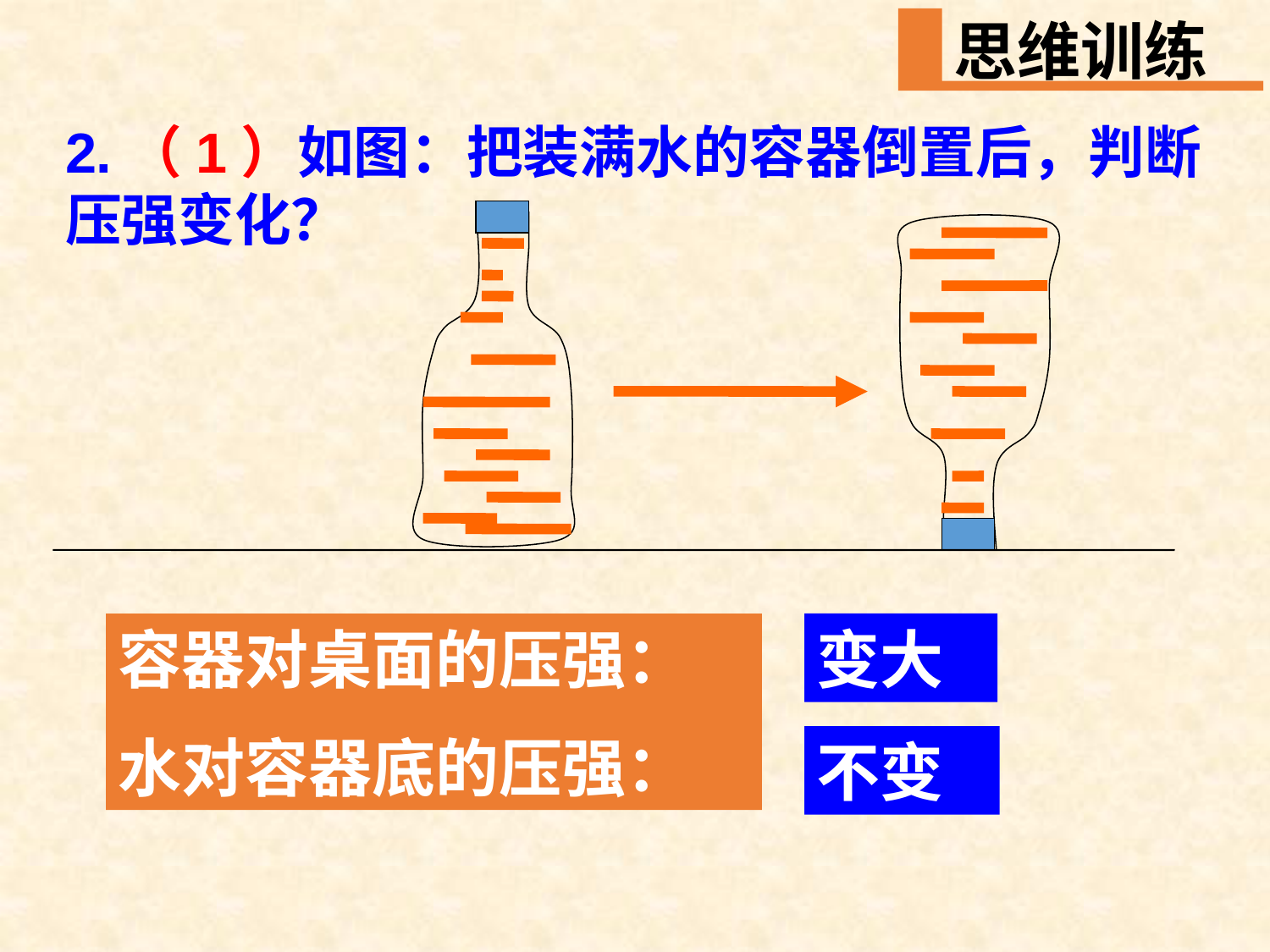

思维训练
2.（1）如图：把装满水的容器倒置后，判断压强变化？

容器对桌面的压强：
水对容器底的压强：
变大
不变